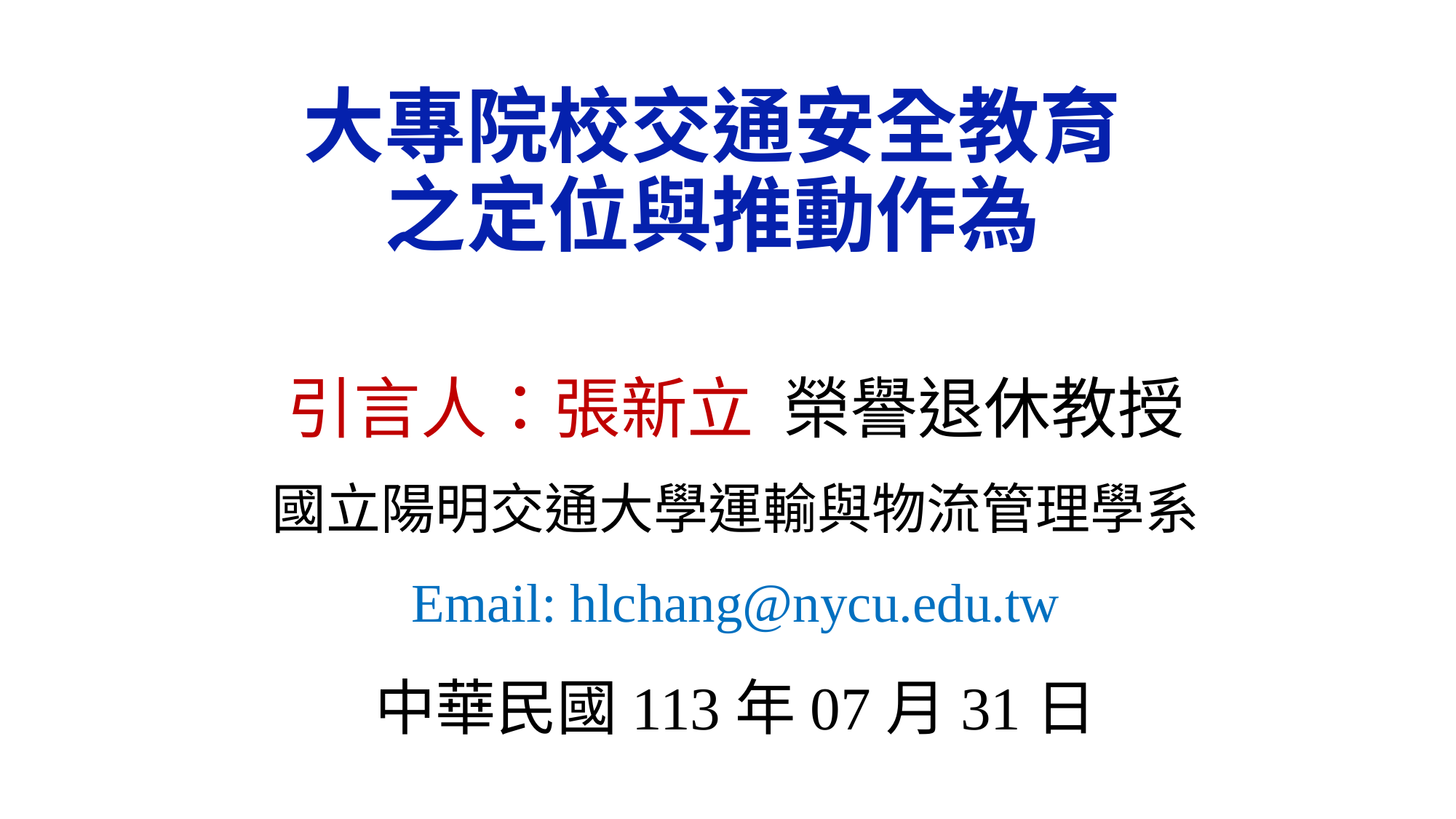

# 大專院校交通安全教育 之定位與推動作為
引言人：張新立  榮譽退休教授
國立陽明交通大學運輸與物流管理學系
Email: hlchang@nycu.edu.tw
中華民國113年07月31日